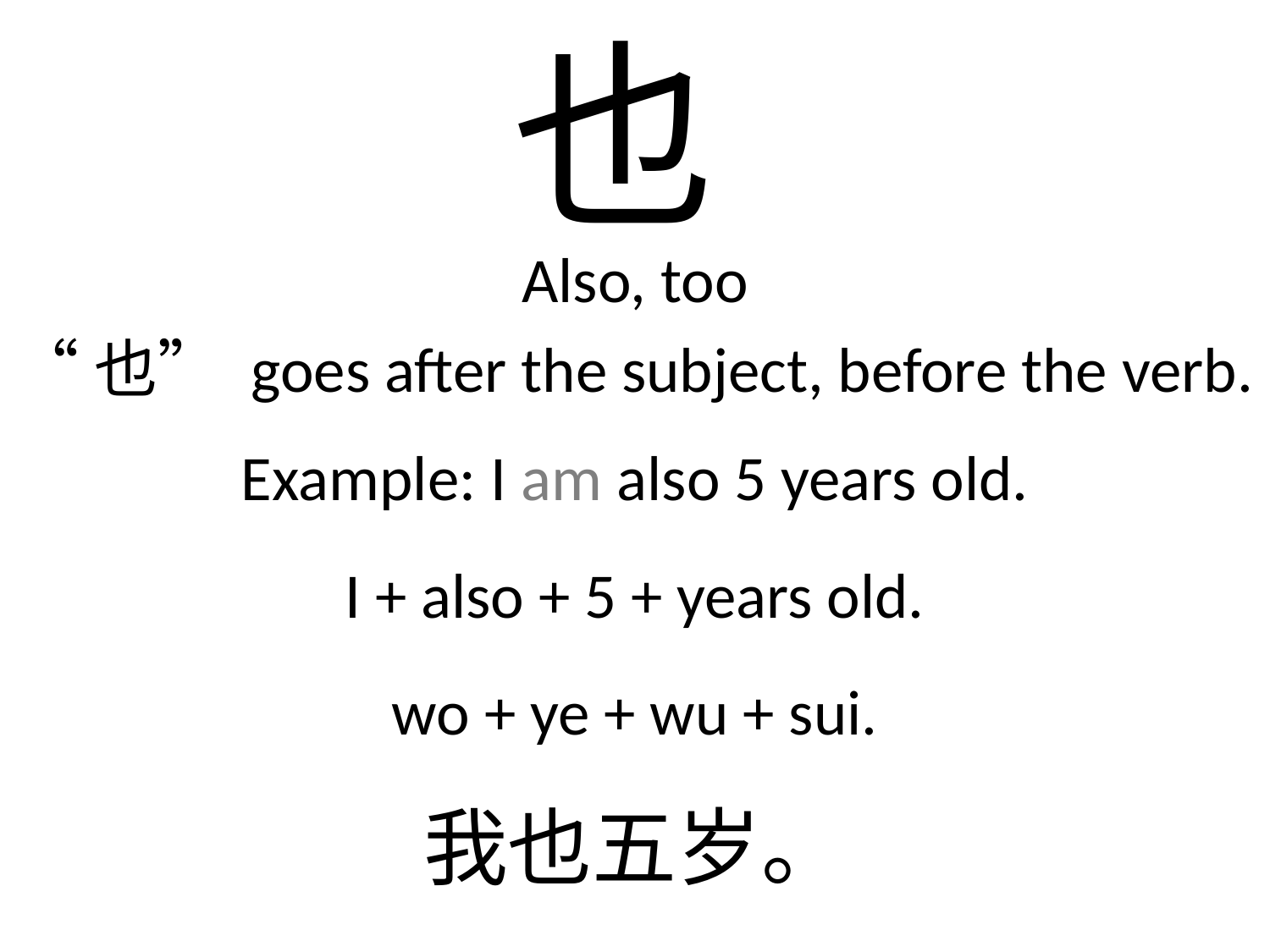

也
Also, too
“也” goes after the subject, before the verb.
Example: I am also 5 years old.
I + also + 5 + years old.
wo + ye + wu + sui.
我也五岁。